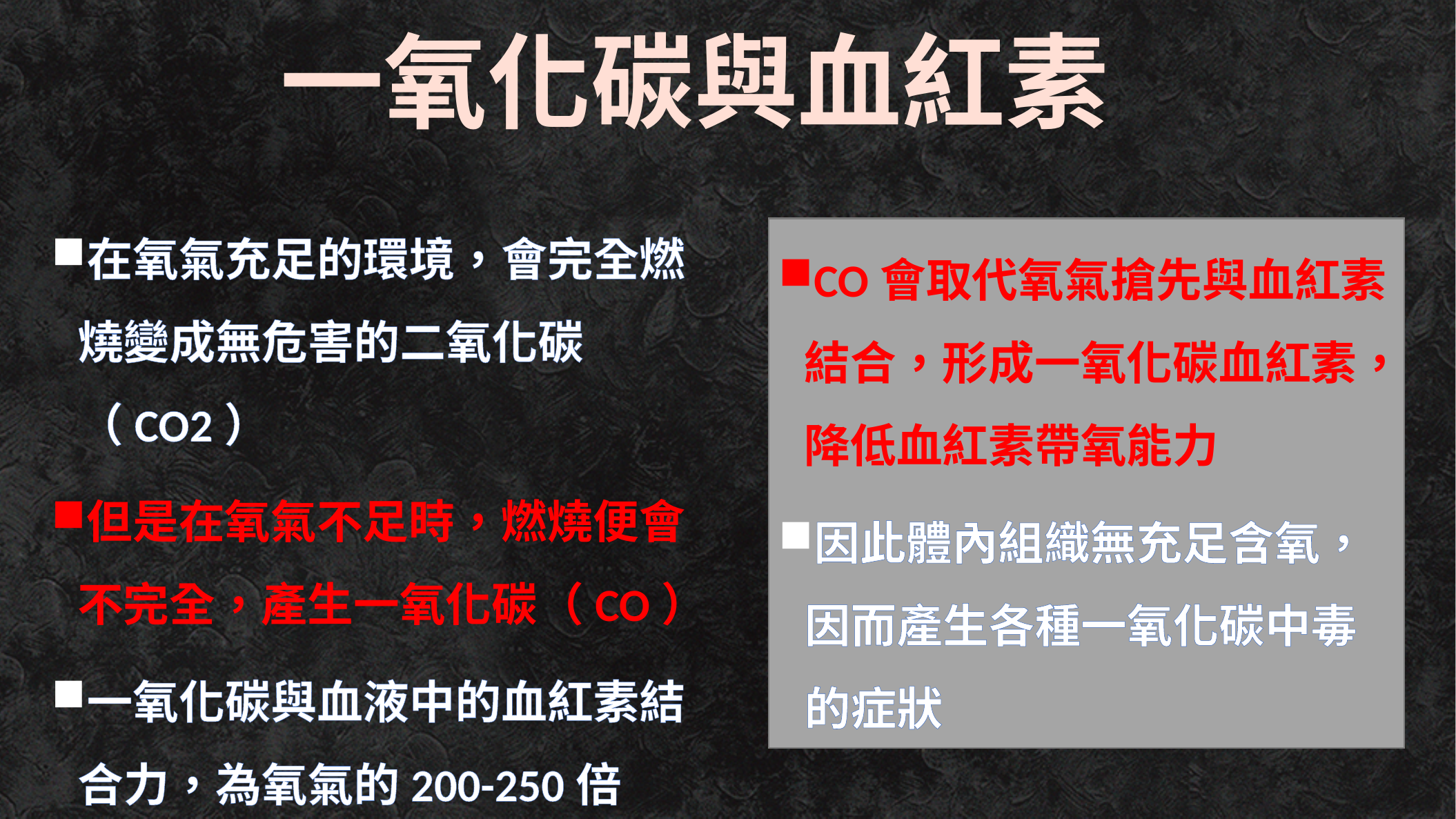

一氧化碳與血紅素
在氧氣充足的環境，會完全燃燒變成無危害的二氧化碳（CO2）
但是在氧氣不足時，燃燒便會不完全，產生一氧化碳（CO）
一氧化碳與血液中的血紅素結合力，為氧氣的200-250倍
CO會取代氧氣搶先與血紅素結合，形成一氧化碳血紅素，降低血紅素帶氧能力
因此體內組織無充足含氧，因而產生各種一氧化碳中毒的症狀